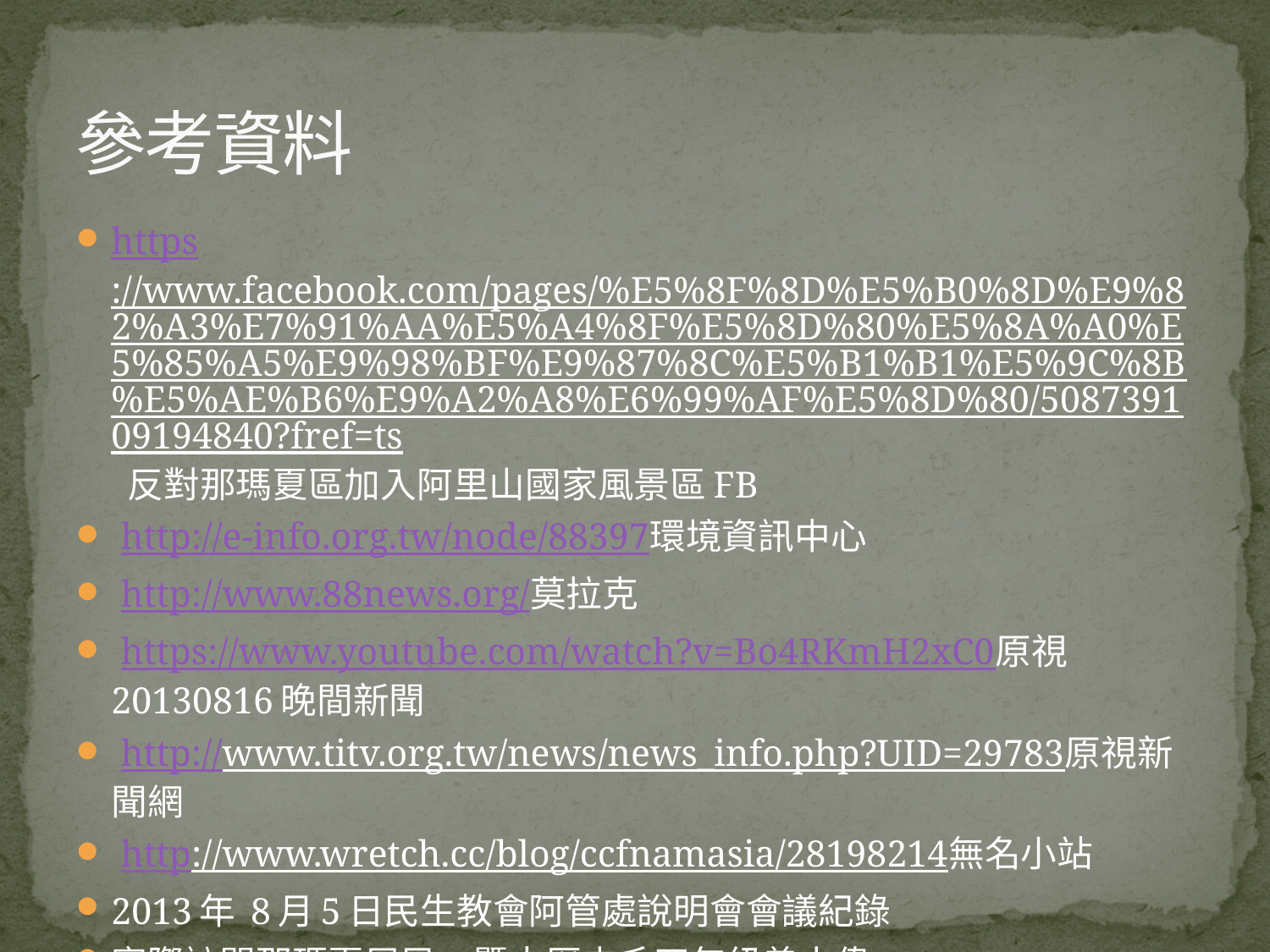

# 參考資料
https://www.facebook.com/pages/%E5%8F%8D%E5%B0%8D%E9%82%A3%E7%91%AA%E5%A4%8F%E5%8D%80%E5%8A%A0%E5%85%A5%E9%98%BF%E9%87%8C%E5%B1%B1%E5%9C%8B%E5%AE%B6%E9%A2%A8%E6%99%AF%E5%8D%80/508739109194840?fref=ts 反對那瑪夏區加入阿里山國家風景區FB
 http://e-info.org.tw/node/88397環境資訊中心
 http://www.88news.org/莫拉克
 https://www.youtube.com/watch?v=Bo4RKmH2xC0原視20130816晚間新聞
 http://www.titv.org.tw/news/news_info.php?UID=29783原視新聞網
 http://www.wretch.cc/blog/ccfnamasia/28198214無名小站
2013年 8月5日民生教會阿管處說明會會議紀錄
實際訪問那瑪夏居民─暨大歷史系四年級曾士偉